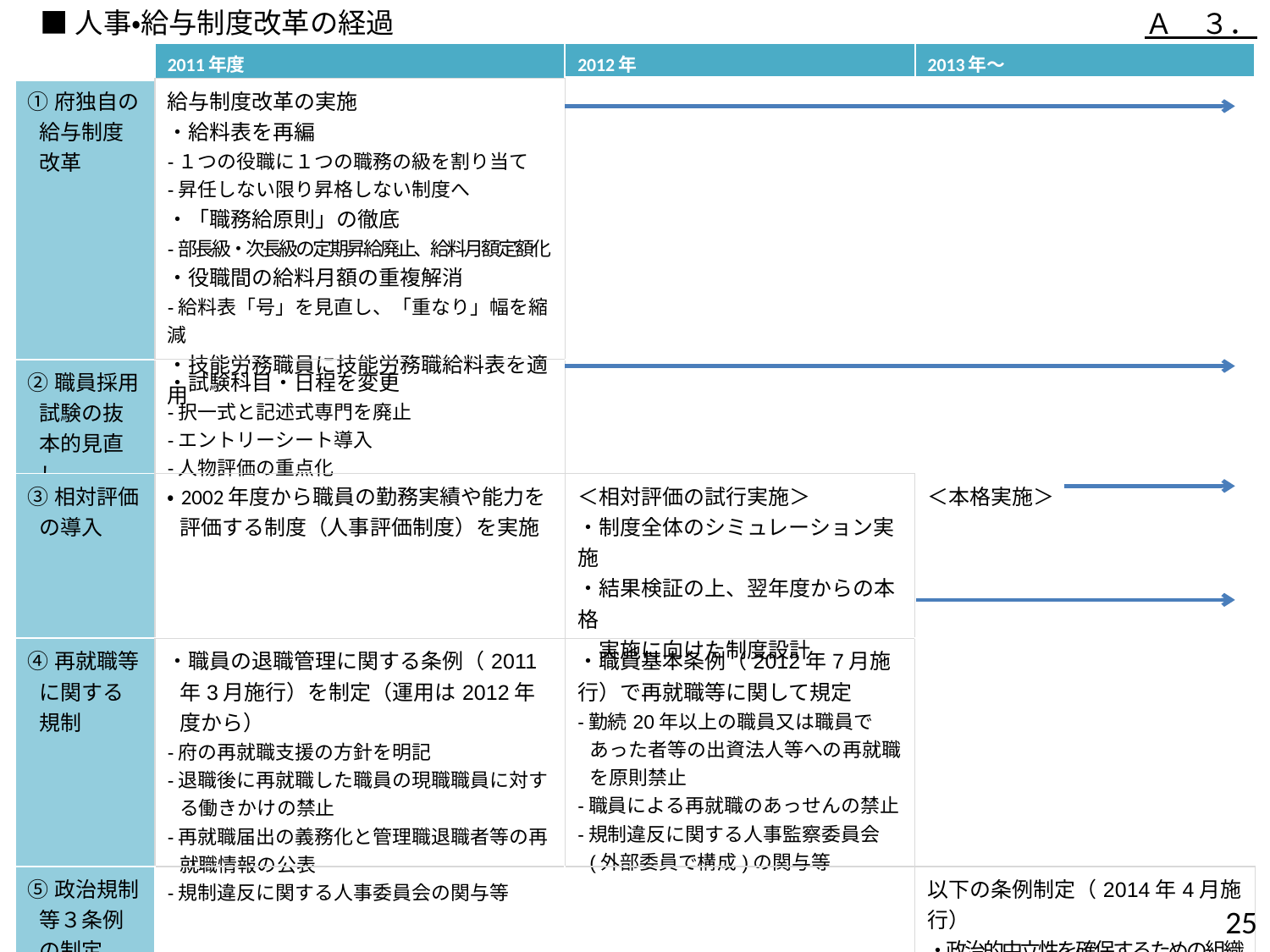

Ａ　３．
■人事・給与制度改革の経過
|  | 2011年度 | 2012年 | 2013年～ |
| --- | --- | --- | --- |
| ①府独自の 給与制度改革 | 給与制度改革の実施 ・給料表を再編 -１つの役職に１つの職務の級を割り当て -昇任しない限り昇格しない制度へ ・「職務給原則」の徹底 -部長級・次長級の定期昇給廃止、給料月額定額化 ・役職間の給料月額の重複解消 -給料表「号」を見直し、「重なり」幅を縮減 ・技能労務職員に技能労務職給料表を適用 |  |  |
| ②職員採用試験の抜本的見直し | ・試験科目・日程を変更 -択一式と記述式専門を廃止 -エントリーシート導入 -人物評価の重点化 |  |  |
| ③相対評価の導入 | ・2002年度から職員の勤務実績や能力を評価する制度（人事評価制度）を実施 | ＜相対評価の試行実施＞ ・制度全体のシミュレーション実施 ・結果検証の上、翌年度からの本格 　実施に向けた制度設計 | ＜本格実施＞ |
| ④再就職等に関する規制 | ・職員の退職管理に関する条例（2011年3月施行）を制定（運用は2012年度から） -府の再就職支援の方針を明記 -退職後に再就職した職員の現職職員に対する働きかけの禁止 -再就職届出の義務化と管理職退職者等の再就職情報の公表 -規制違反に関する人事委員会の関与等 | ・職員基本条例（2012年7月施行）で再就職等に関して規定 -勤続20年以上の職員又は職員であった者等の出資法人等への再就職を原則禁止 -職員による再就職のあっせんの禁止 -規制違反に関する人事監察委員会(外部委員で構成)の関与等 |  |
| ⑤政治規制等３条例の制定 |  |  | 以下の条例制定（2014年4月施行） ・政治的中立性を確保するための組織的活動の制限に関する条例 ・労使関係における職員団体等との交渉に関する条例 ・職員の政治的行為の制限に関する条例 |
25